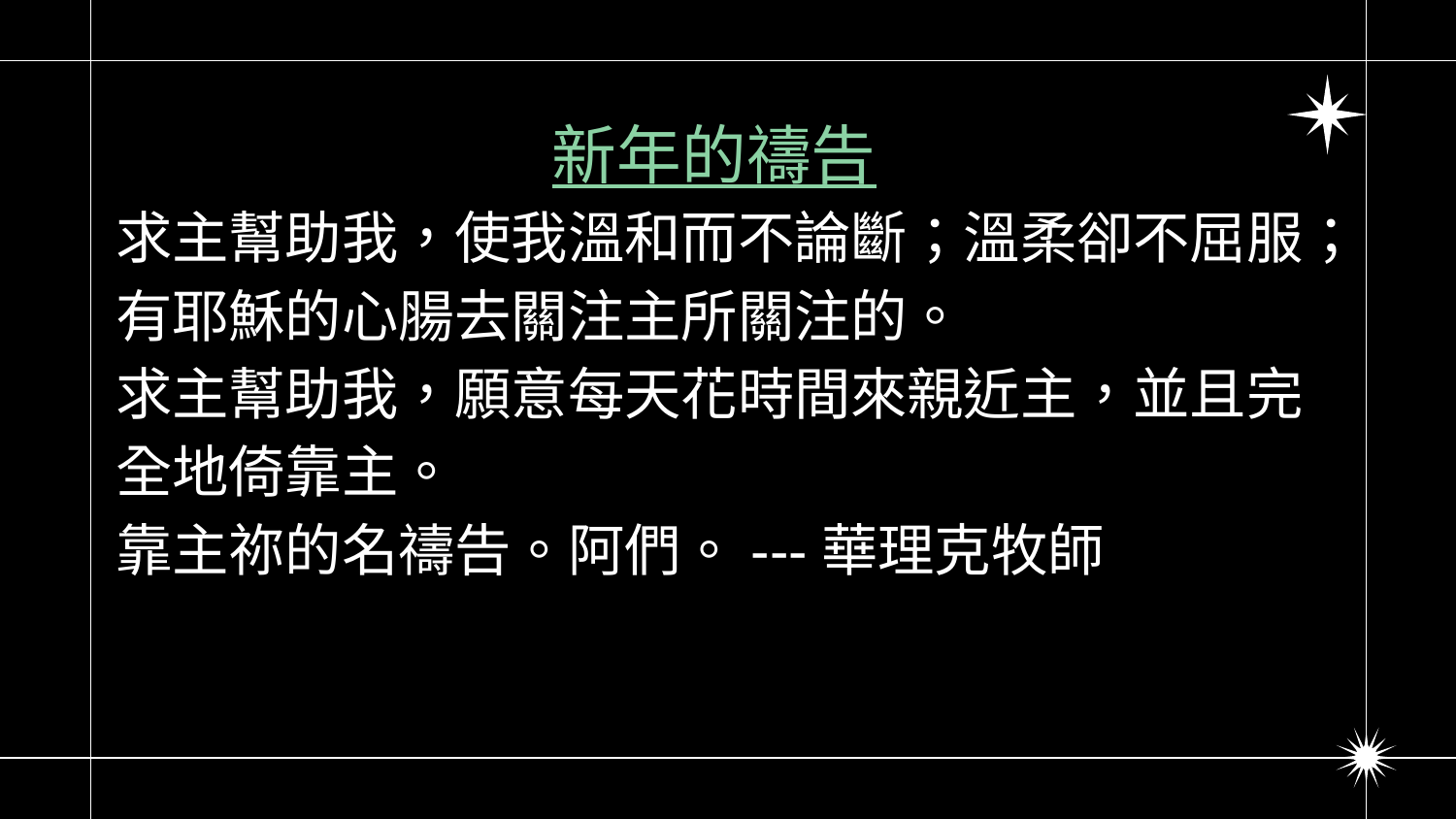

新年的禱告
求主幫助我，使我溫和而不論斷；溫柔卻不屈服；有耶穌的心腸去關注主所關注的。
求主幫助我，願意每天花時間來親近主，並且完全地倚靠主。
靠主祢的名禱告。阿們。---華理克牧師